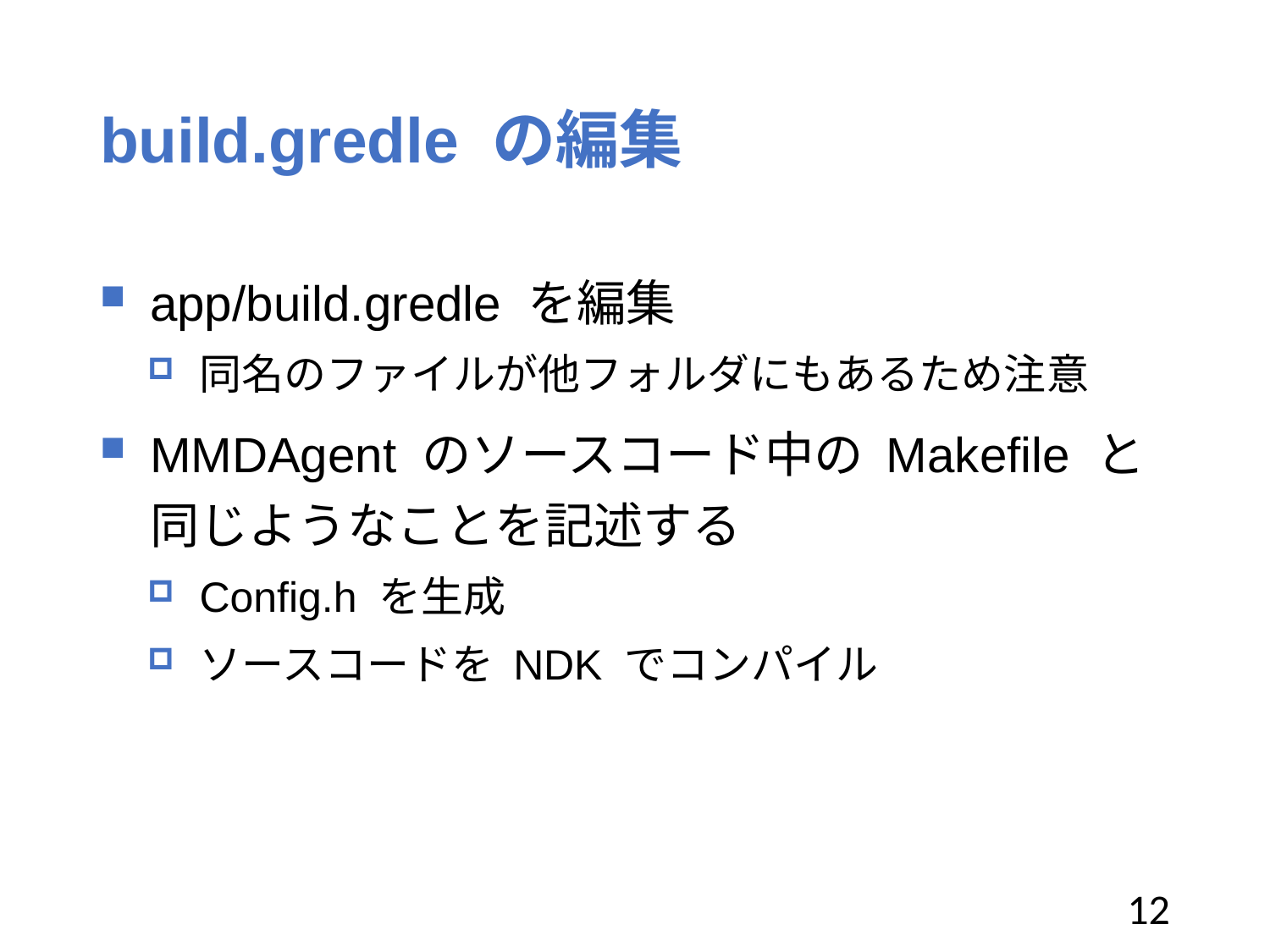

# build.gredle の編集
app/build.gredle を編集
同名のファイルが他フォルダにもあるため注意
MMDAgent のソースコード中の Makefile と同じようなことを記述する
Config.h を生成
ソースコードを NDK でコンパイル
12